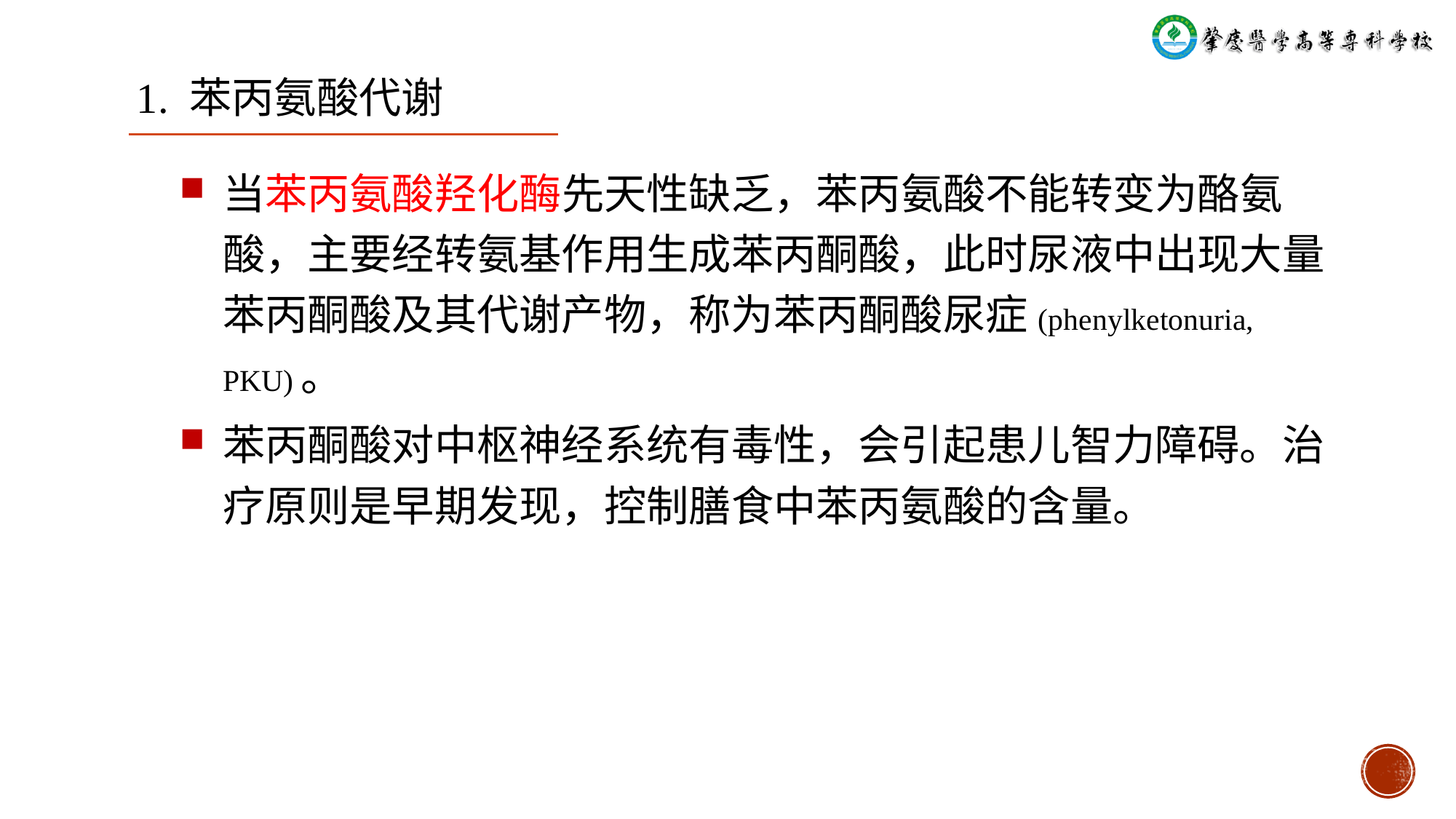

1. 苯丙氨酸代谢
当苯丙氨酸羟化酶先天性缺乏，苯丙氨酸不能转变为酪氨酸，主要经转氨基作用生成苯丙酮酸，此时尿液中出现大量苯丙酮酸及其代谢产物，称为苯丙酮酸尿症(phenylketonuria, PKU)。
苯丙酮酸对中枢神经系统有毒性，会引起患儿智力障碍。治疗原则是早期发现，控制膳食中苯丙氨酸的含量。